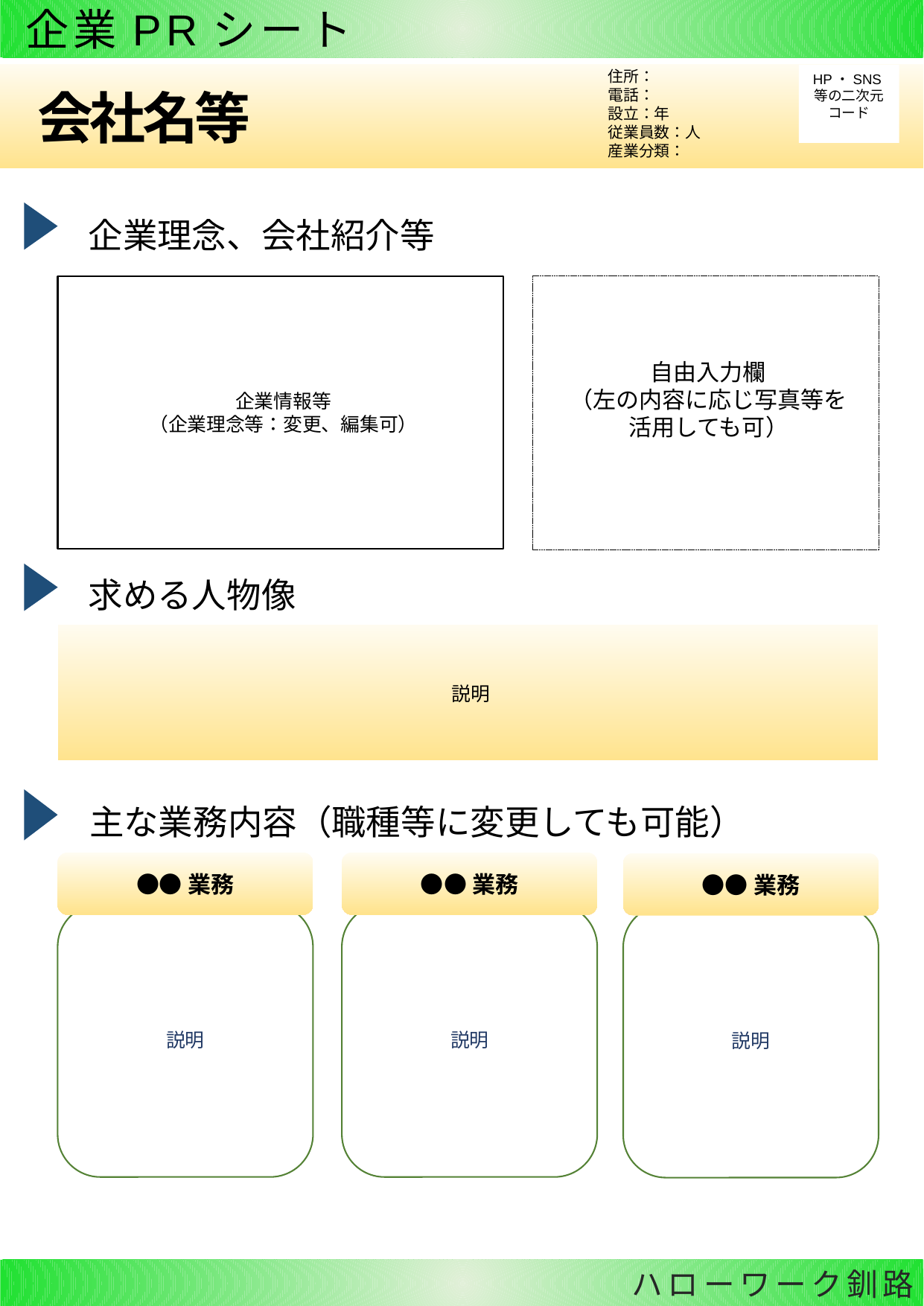

企業PRシート
住所：
電話：
設立：年
従業員数：人
産業分類：
HP・SNS等の二次元コード

　会社名等
企業理念、会社紹介等

企業情報等
（企業理念等：変更、編集可）
自由入力欄
（左の内容に応じ写真等を
活用しても可）

求める人物像

説明
主な業務内容（職種等に変更しても可能）

●●業務
●●業務
●●業務
説明
説明
説明
  ハローワーク釧路